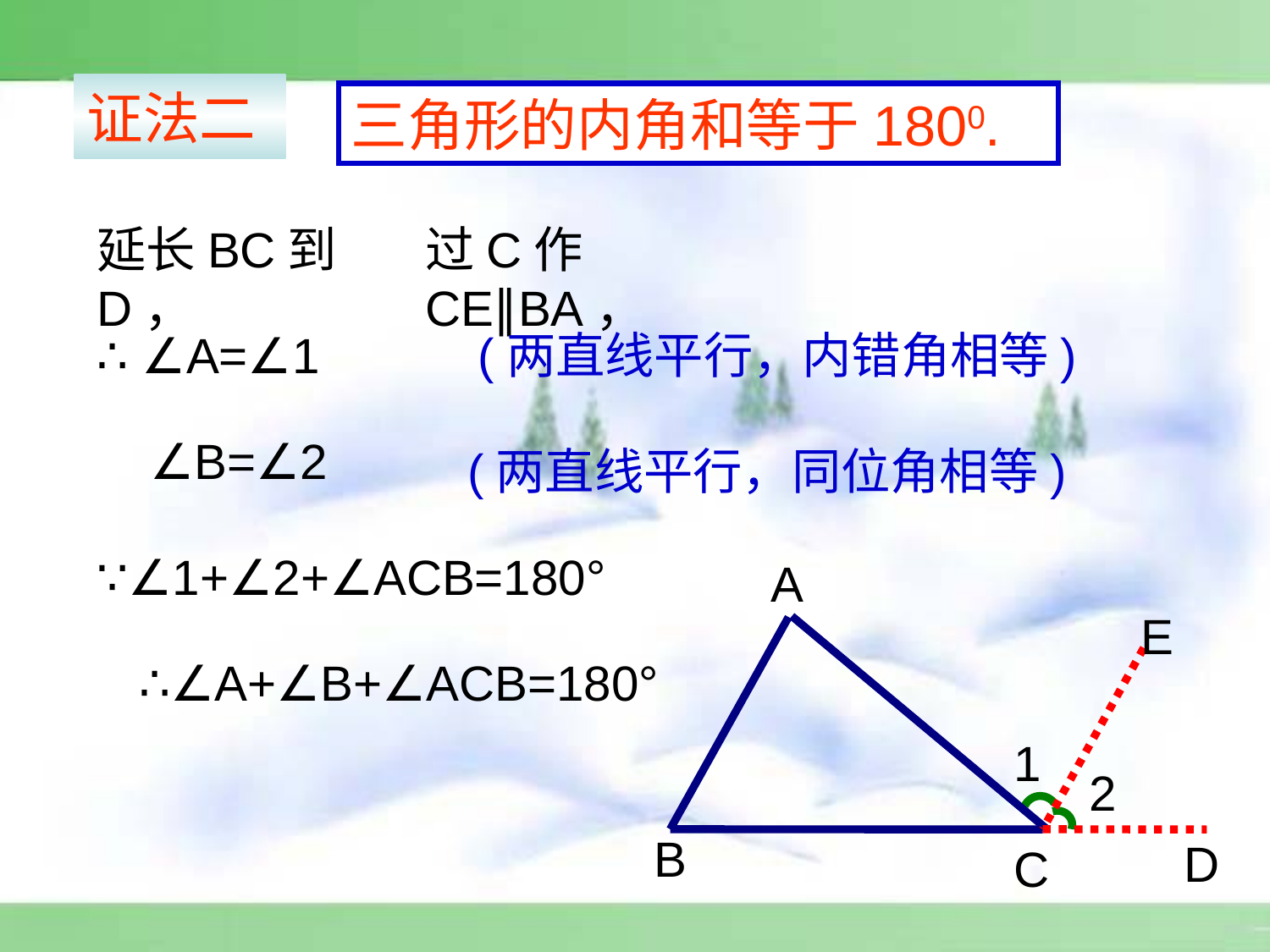

证法二
三角形的内角和等于1800.
延长BC到D，
过C作CE∥BA，
∴ ∠A=∠1
(两直线平行，内错角相等)
∠B=∠2
(两直线平行，同位角相等)
∵∠1+∠2+∠ACB=180°
A
E

∴∠A+∠B+∠ACB=180°

1
2

B

D
C